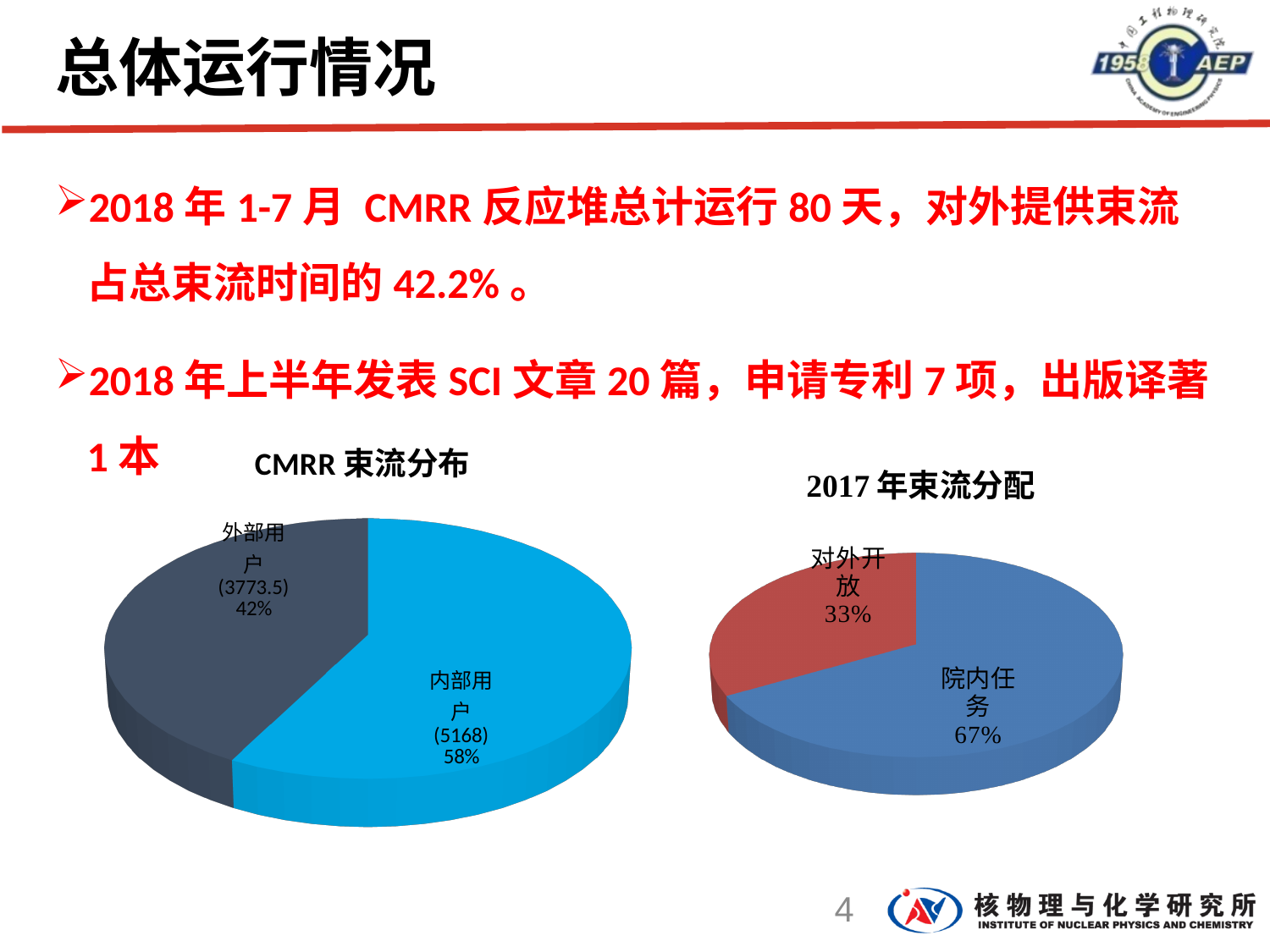

# 总体运行情况
2018年1-7月 CMRR反应堆总计运行80天，对外提供束流占总束流时间的42.2%。
2018年上半年发表SCI文章20篇，申请专利7项，出版译著1本

[unsupported chart]

[unsupported chart]

4